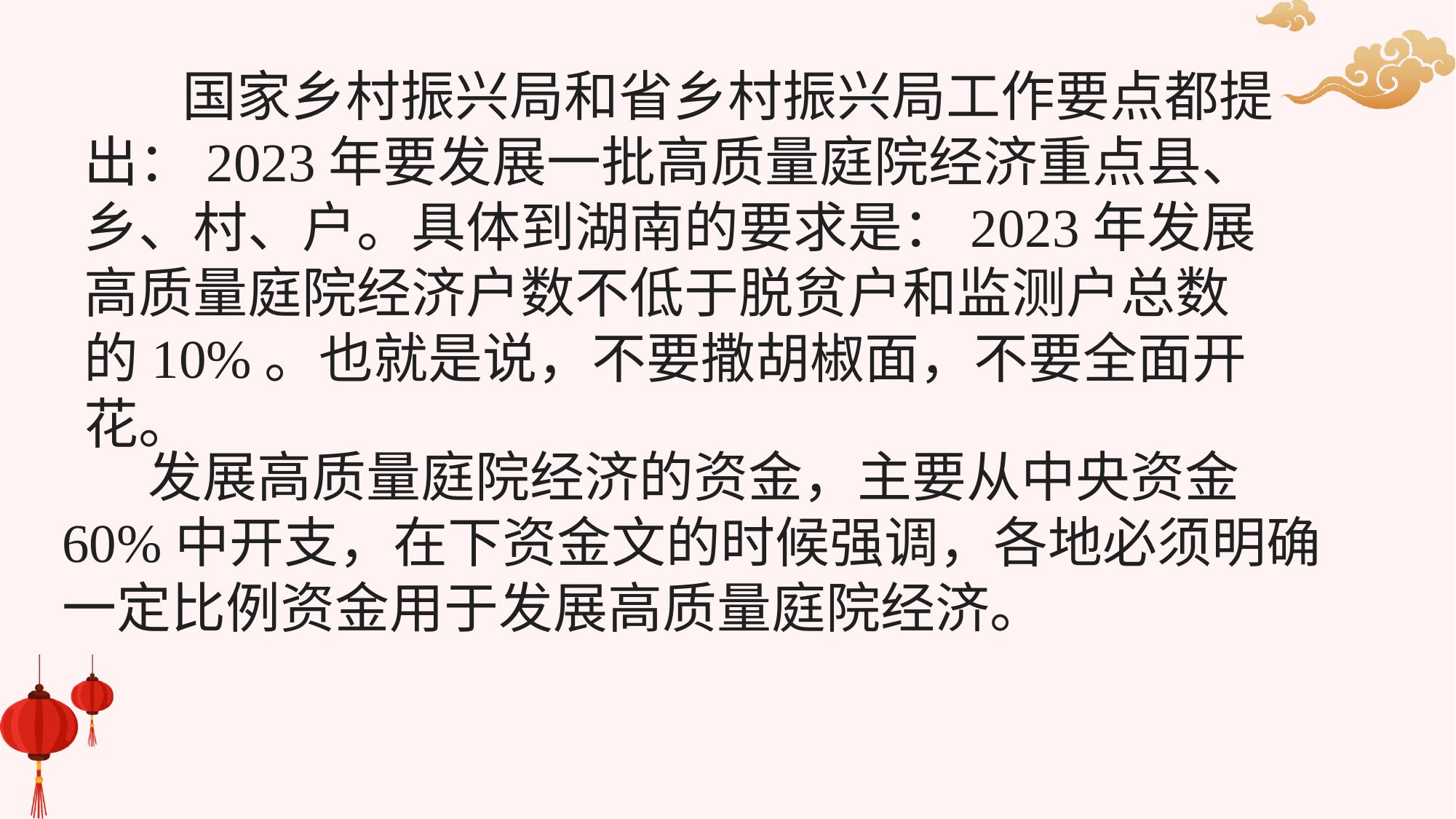

国家乡村振兴局和省乡村振兴局工作要点都提出：2023年要发展一批高质量庭院经济重点县、乡、村、户。具体到湖南的要求是：2023年发展高质量庭院经济户数不低于脱贫户和监测户总数的10%。也就是说，不要撒胡椒面，不要全面开花。
      发展高质量庭院经济的资金，主要从中央资金60%中开支，在下资金文的时候强调，各地必须明确一定比例资金用于发展高质量庭院经济。